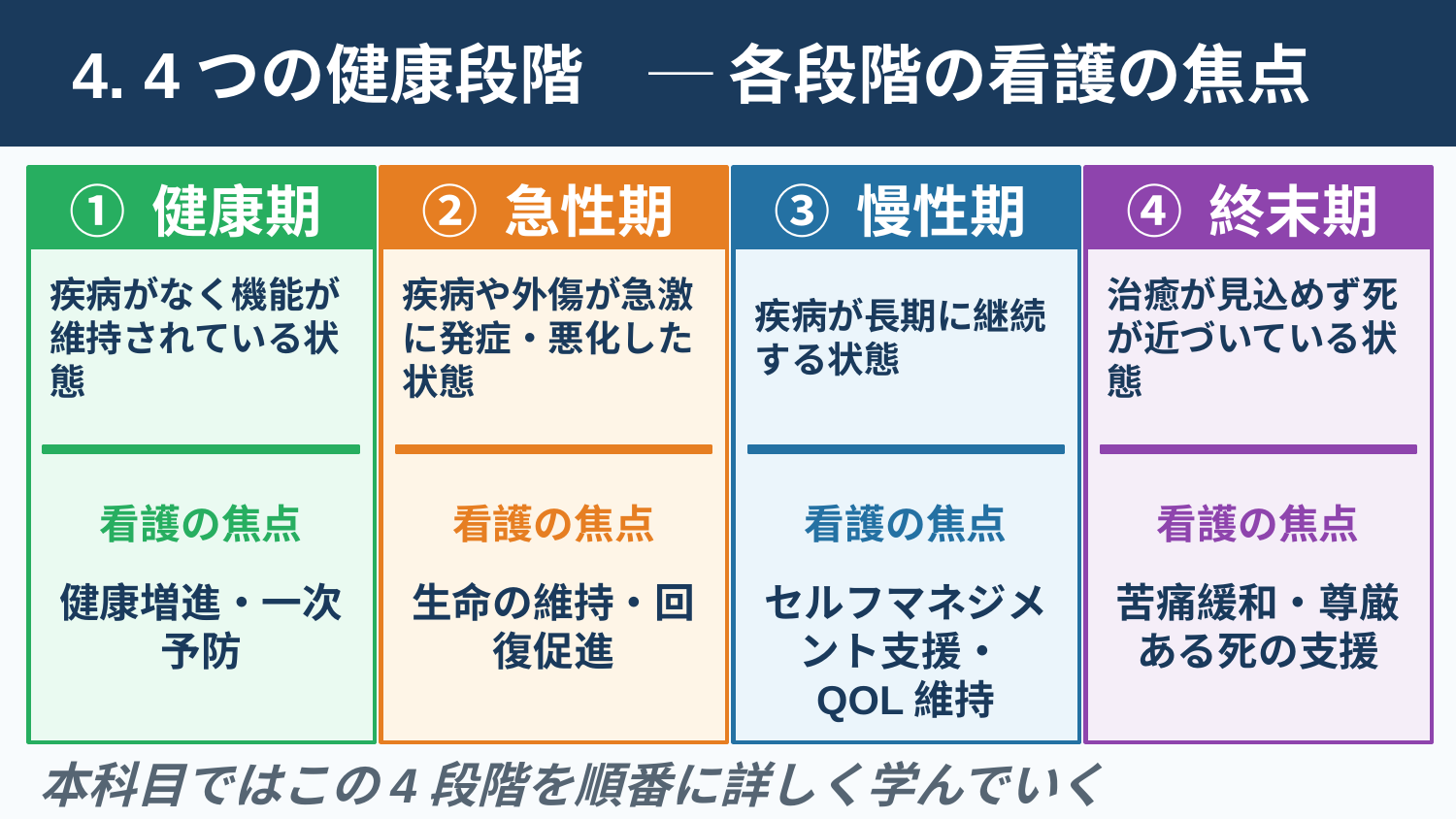

4. 4つの健康段階　─ 各段階の看護の焦点

① 健康期
② 急性期
③ 慢性期
④ 終末期
疾病がなく機能が維持されている状態
疾病や外傷が急激に発症・悪化した状態
疾病が長期に継続する状態
治癒が見込めず死が近づいている状態

看護の焦点
看護の焦点
看護の焦点
看護の焦点
健康増進・一次予防
生命の維持・回復促進
セルフマネジメント支援・QOL維持
苦痛緩和・尊厳ある死の支援
本科目ではこの4段階を順番に詳しく学んでいく